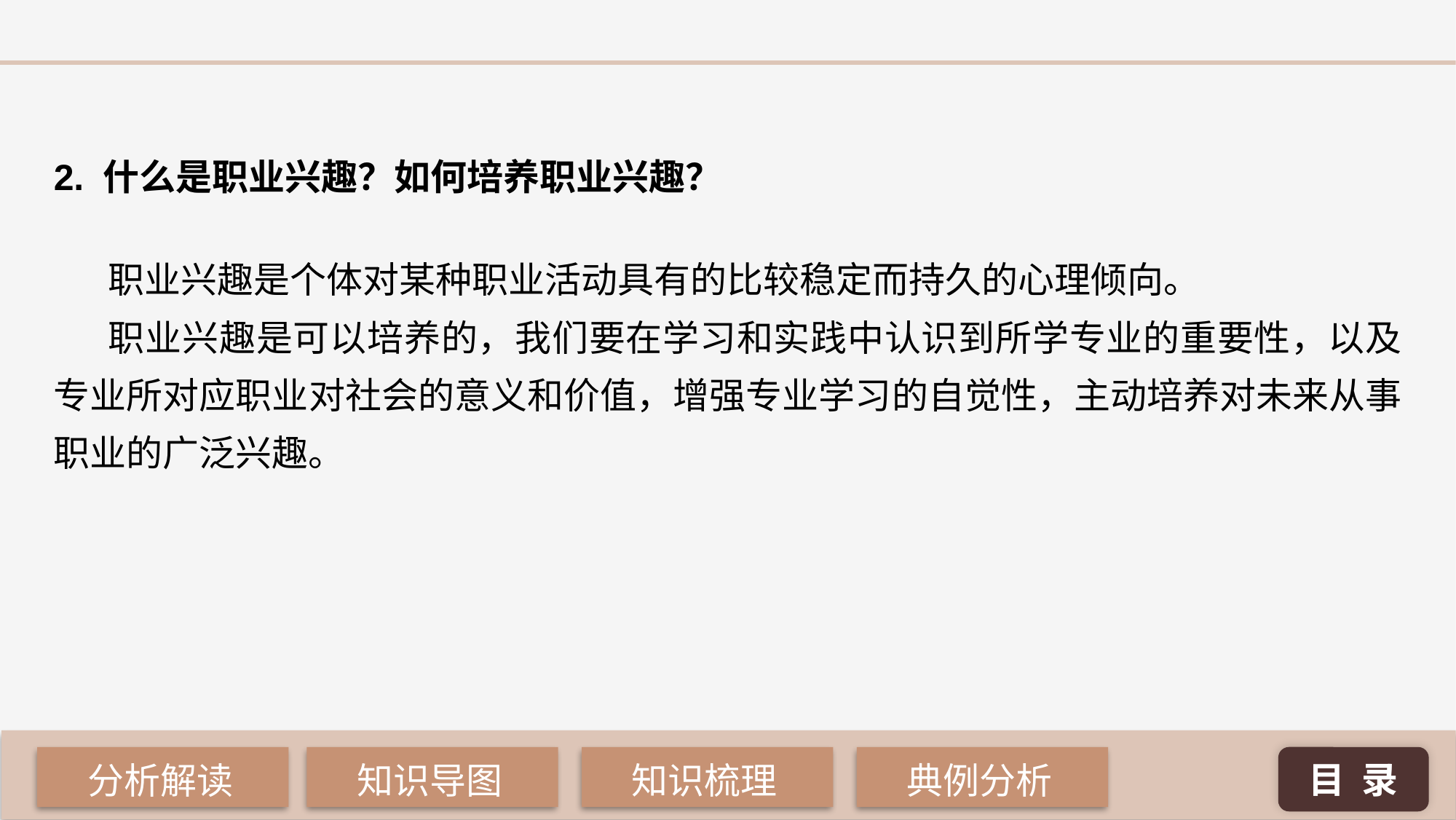

2. 什么是职业兴趣？如何培养职业兴趣？
职业兴趣是个体对某种职业活动具有的比较稳定而持久的心理倾向。
职业兴趣是可以培养的，我们要在学习和实践中认识到所学专业的重要性，以及专业所对应职业对社会的意义和价值，增强专业学习的自觉性，主动培养对未来从事职业的广泛兴趣。